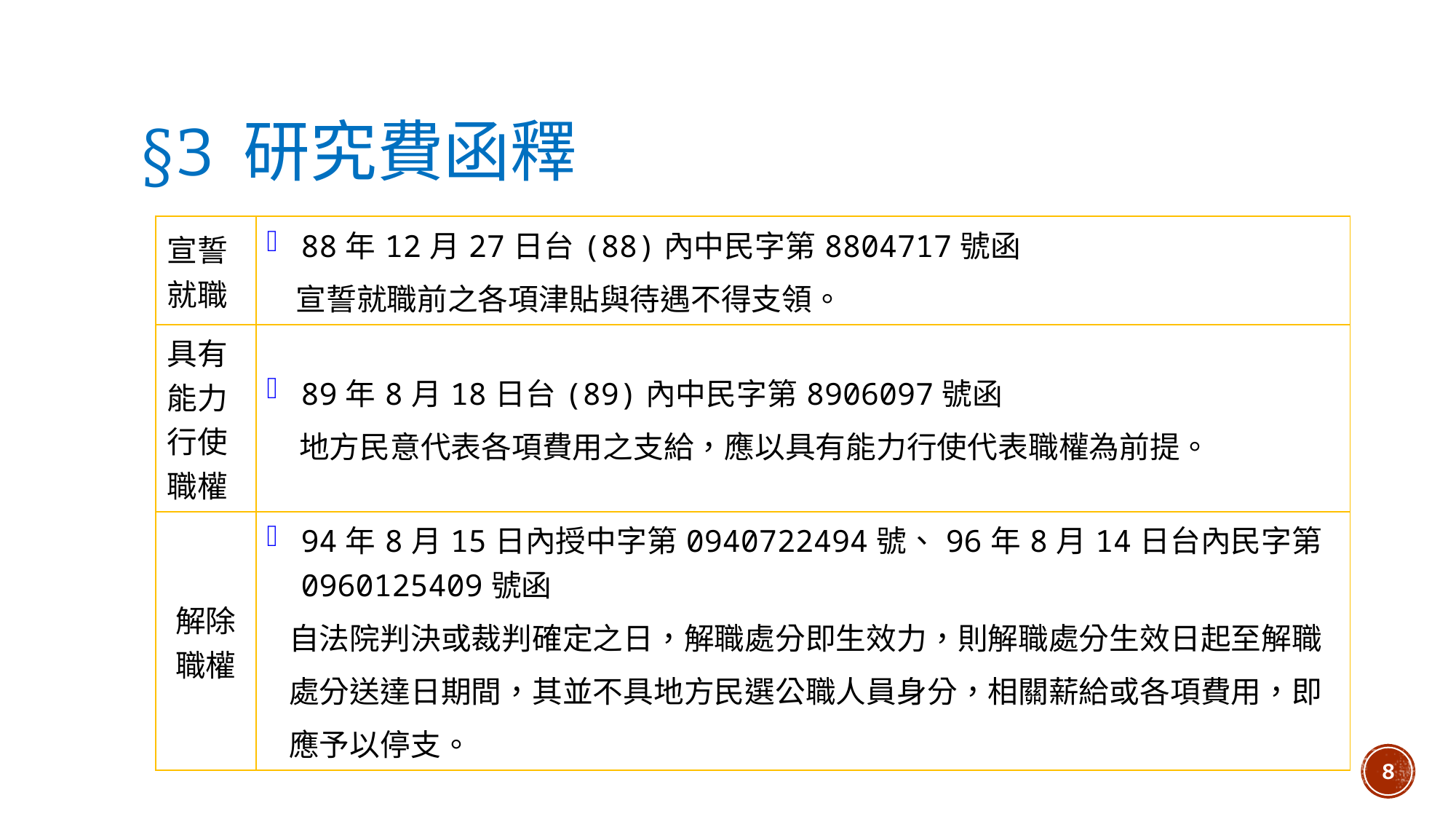

# §3 研究費函釋
| 宣誓就職 | 88年12月27日台(88)內中民字第8804717號函 宣誓就職前之各項津貼與待遇不得支領。 |
| --- | --- |
| 具有能力行使職權 | 89年8月18日台(89)內中民字第8906097號函 地方民意代表各項費用之支給，應以具有能力行使代表職權為前提。 |
| 解除職權 | 94年8月15日內授中字第0940722494號、96年8月14日台內民字第0960125409號函 自法院判決或裁判確定之日，解職處分即生效力，則解職處分生效日起至解職 處分送達日期間，其並不具地方民選公職人員身分，相關薪給或各項費用，即 應予以停支。 |
8